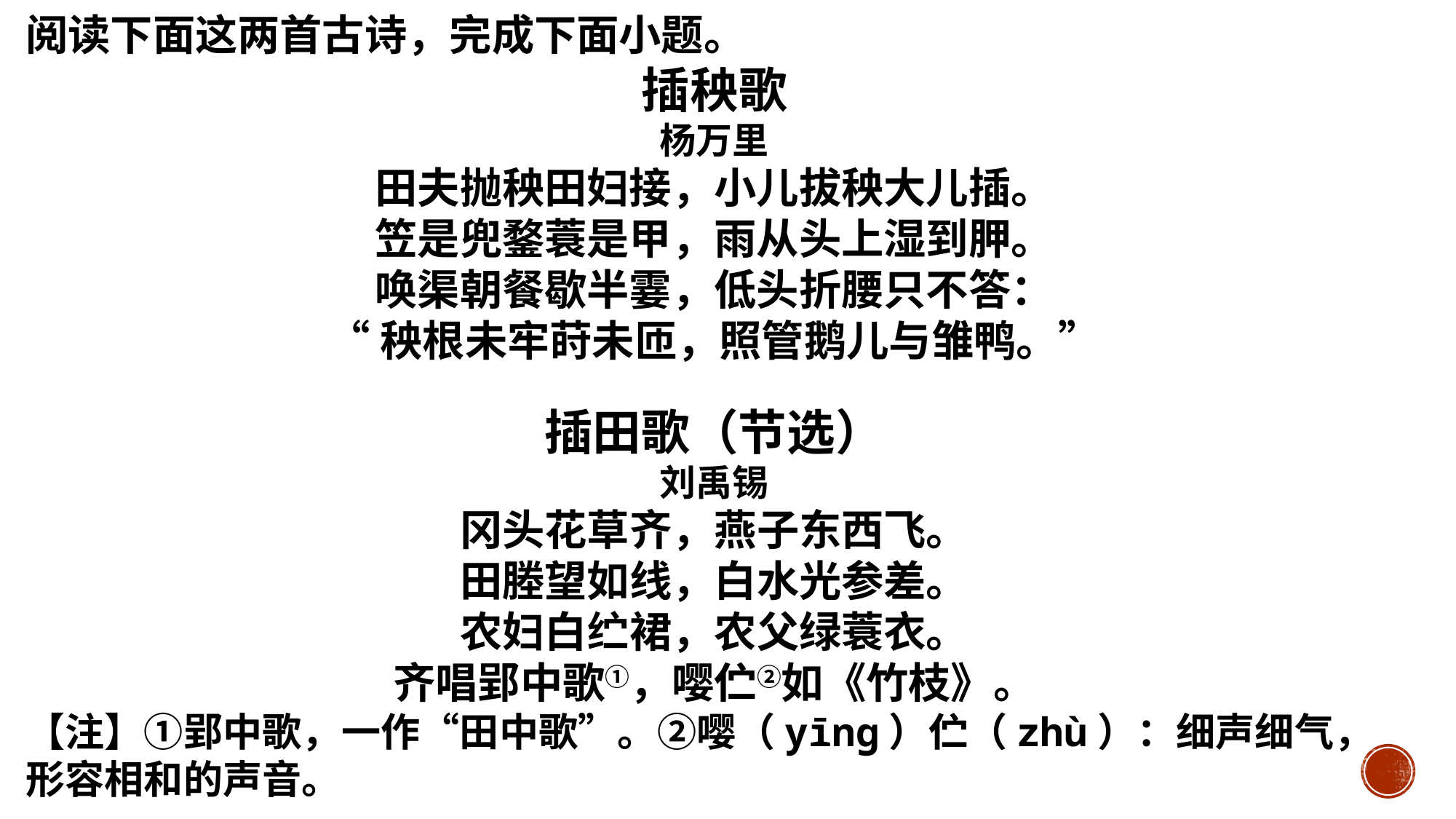

阅读下面这两首古诗，完成下面小题。
插秧歌
杨万里
田夫抛秧田妇接，小儿拔秧大儿插。
笠是兜鍪蓑是甲，雨从头上湿到胛。
唤渠朝餐歇半霎，低头折腰只不答：
“秧根未牢莳未匝，照管鹅儿与雏鸭。”

插田歌（节选）
刘禹锡
冈头花草齐，燕子东西飞。
田塍望如线，白水光参差。
农妇白纻裙，农父绿蓑衣。
齐唱郢中歌①，嘤伫②如《竹枝》。
【注】①郢中歌，一作“田中歌”。②嘤（yīng）伫（zhù）：细声细气，形容相和的声音。